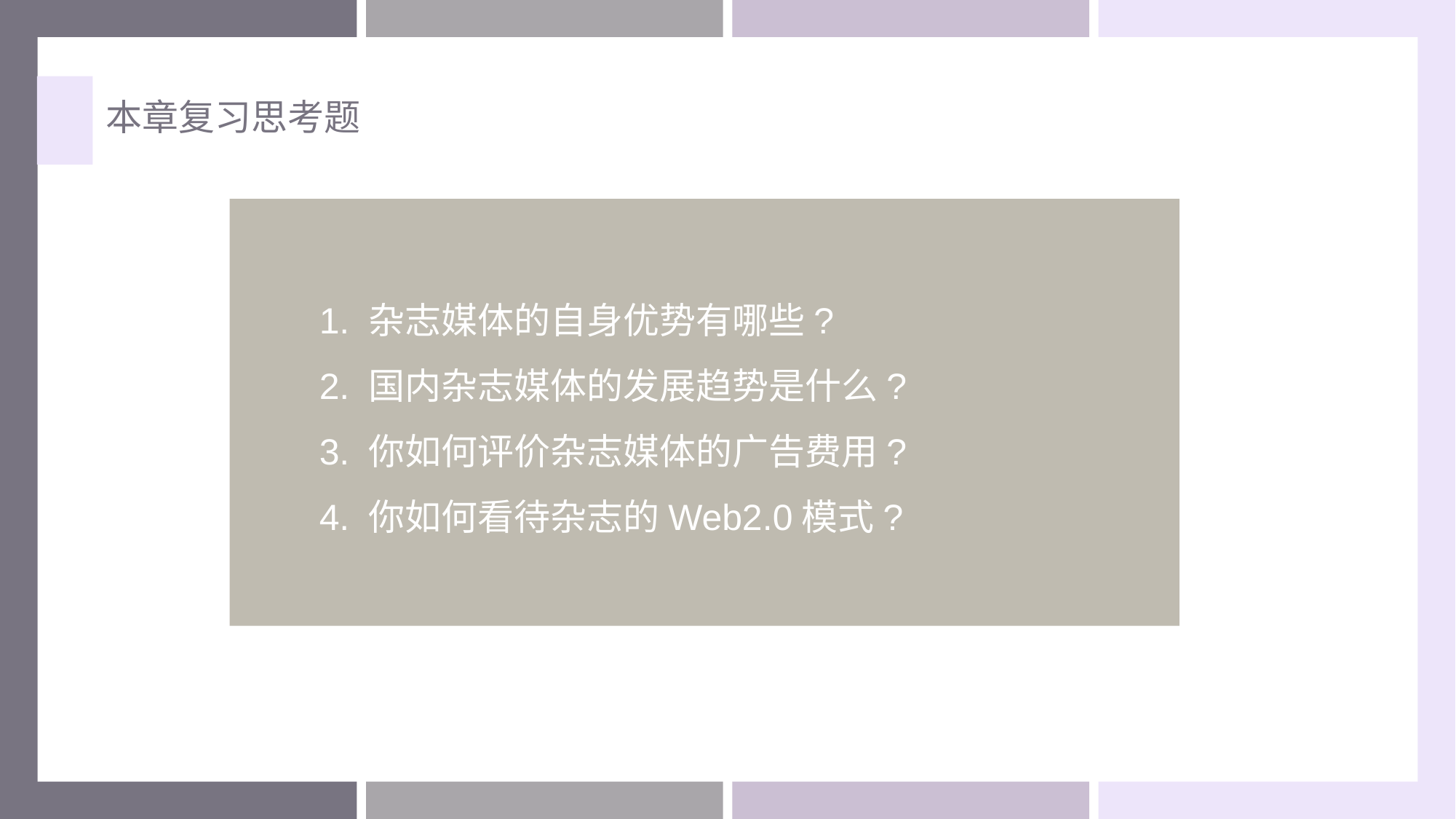

本章复习思考题

1. 杂志媒体的自身优势有哪些?
2. 国内杂志媒体的发展趋势是什么?
3. 你如何评价杂志媒体的广告费用?
4. 你如何看待杂志的Web2.0模式?